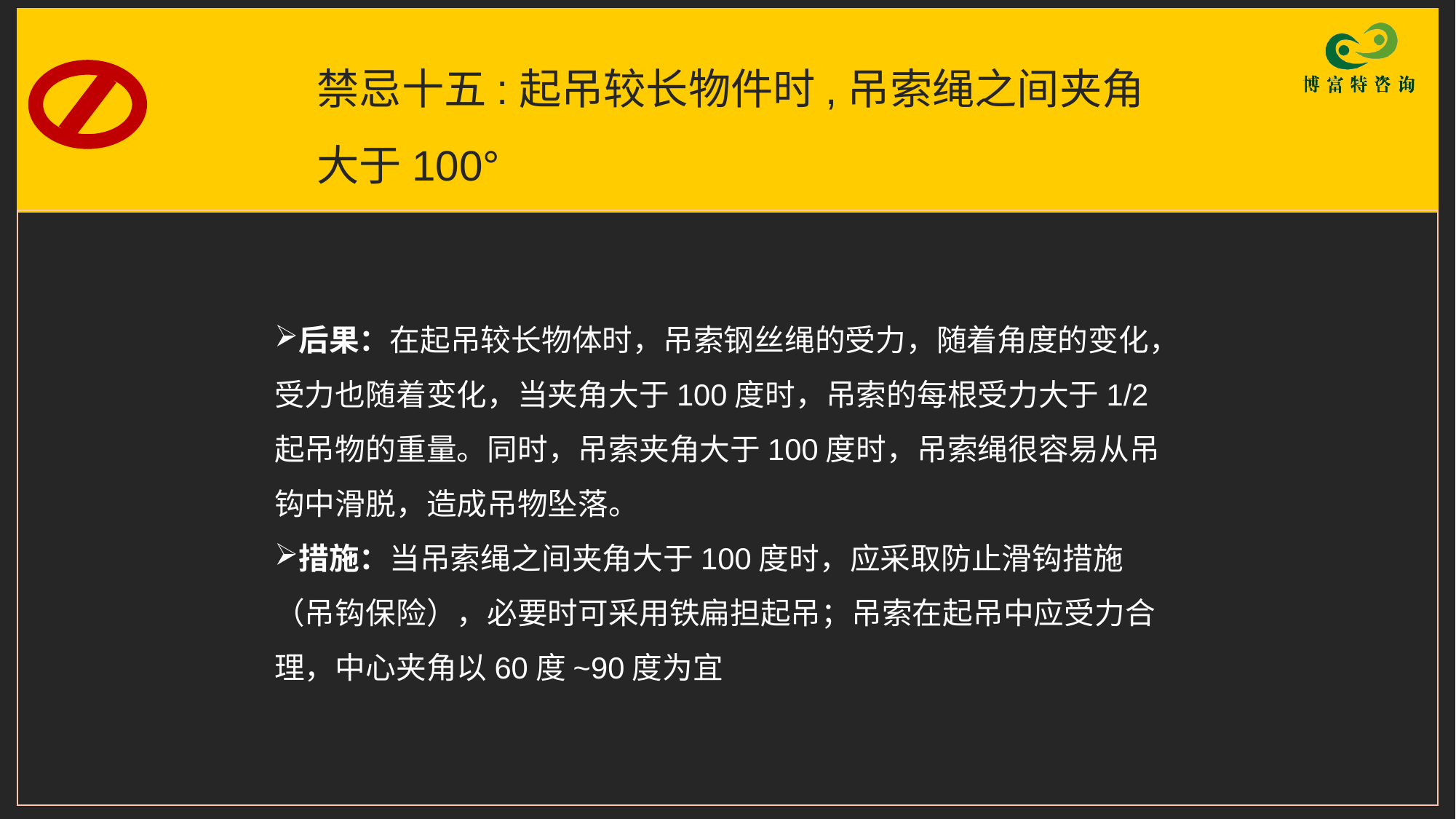

# 禁忌十五:起吊较长物件时,吊索绳之间夹角大于100°
后果：在起吊较长物体时，吊索钢丝绳的受力，随着角度的变化，受力也随着变化，当夹角大于100度时，吊索的每根受力大于1/2起吊物的重量。同时，吊索夹角大于100度时，吊索绳很容易从吊钩中滑脱，造成吊物坠落。
措施：当吊索绳之间夹角大于100度时，应采取防止滑钩措施（吊钩保险），必要时可采用铁扁担起吊；吊索在起吊中应受力合理，中心夹角以60度~90度为宜